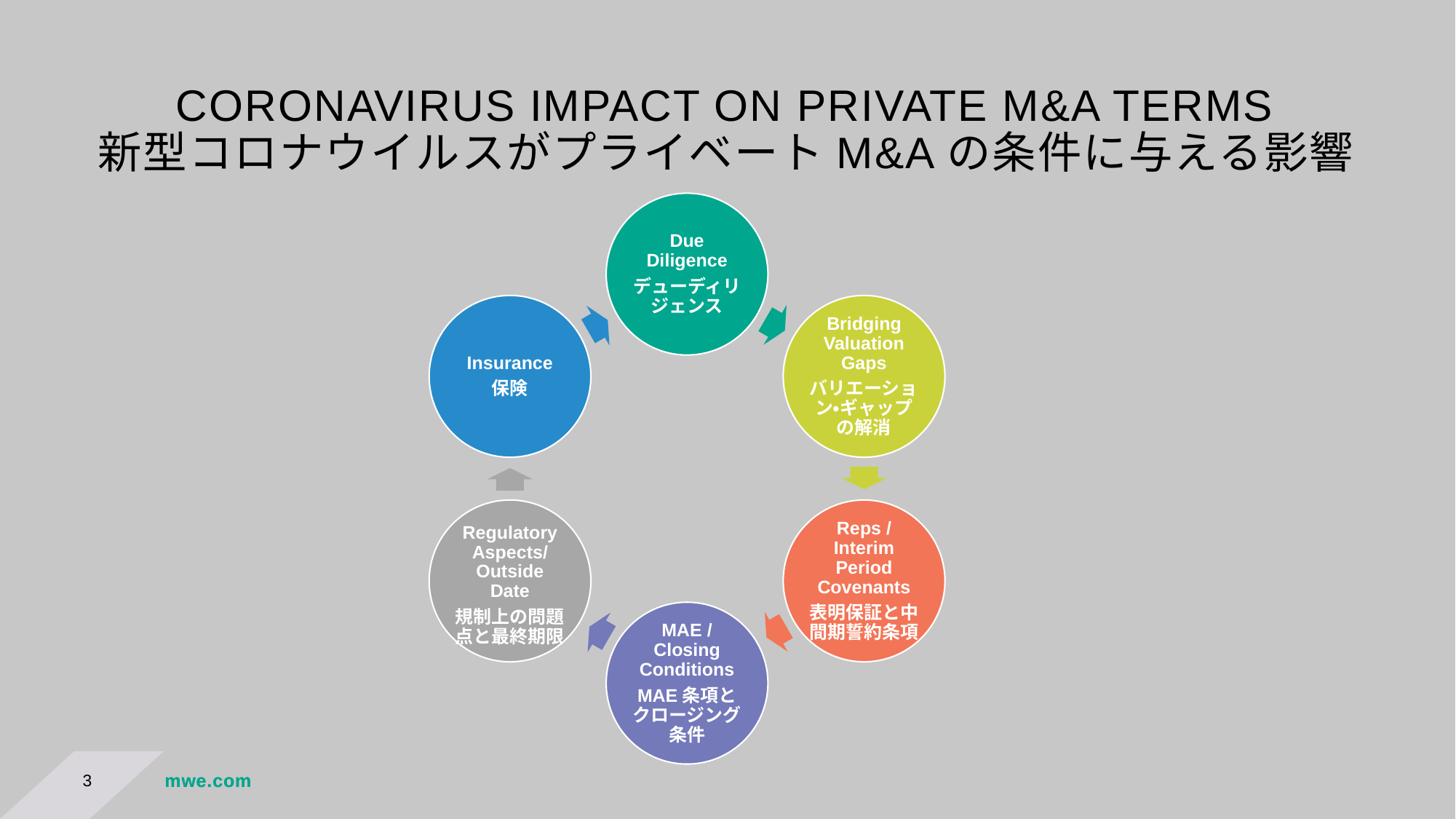

# CORONAVIRUS IMPACT ON PRIVATE M&A TERMS 新型コロナウイルスがプライベートM&Aの条件に与える影響
Due Diligence
デューディリジェンス

Bridging Valuation Gaps
バリエーション・ギャップの解消

Reps / Interim Period Covenants
表明保証と中間期誓約条項

MAE / Closing Conditions
MAE条項とクロージング条件

Regulatory Aspects/ Outside Date
規制上の問題点と最終期限

Insurance
保険

3